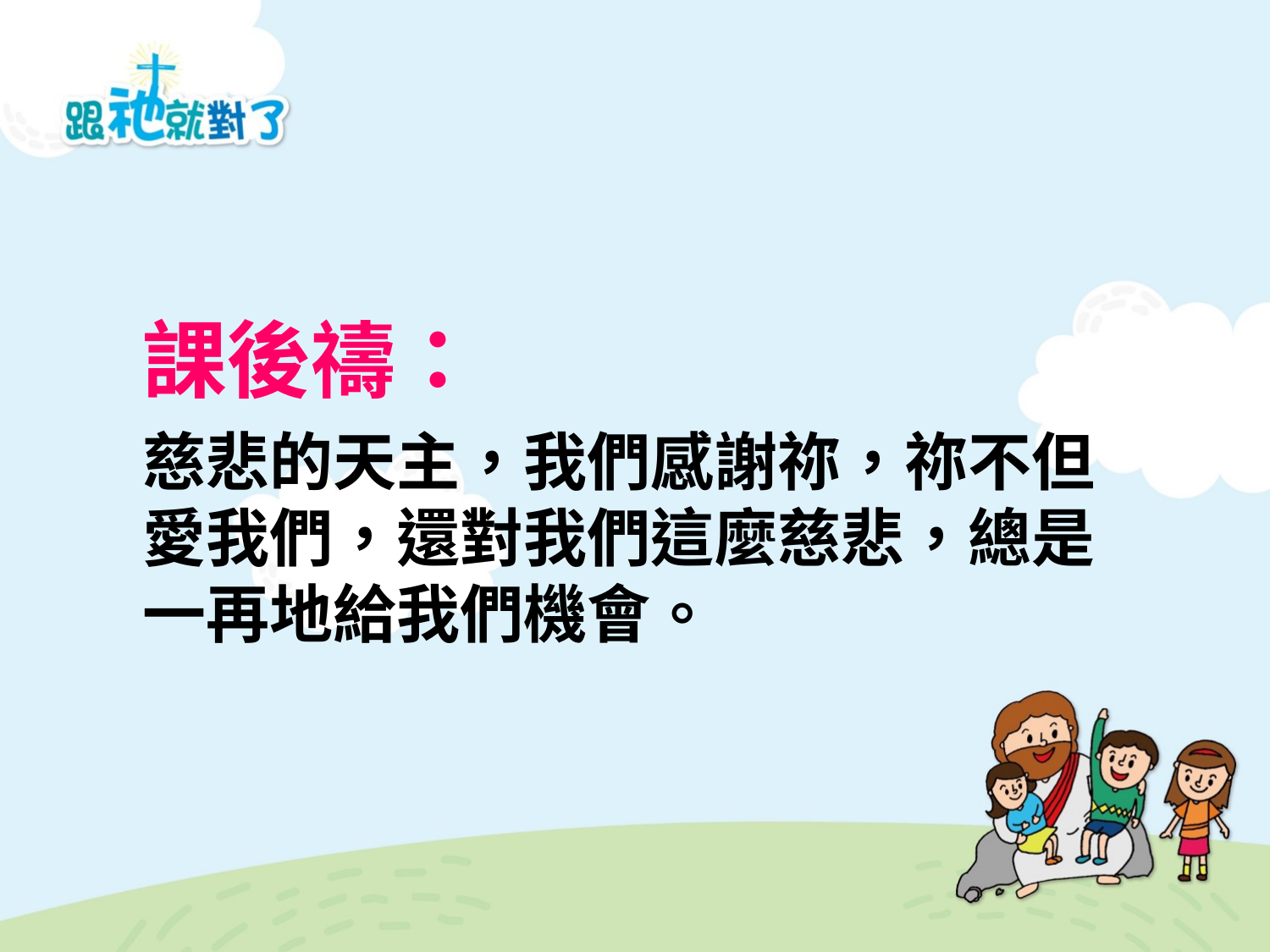

課後禱：
慈悲的天主，我們感謝祢，祢不但愛我們，還對我們這麼慈悲，總是一再地給我們機會。